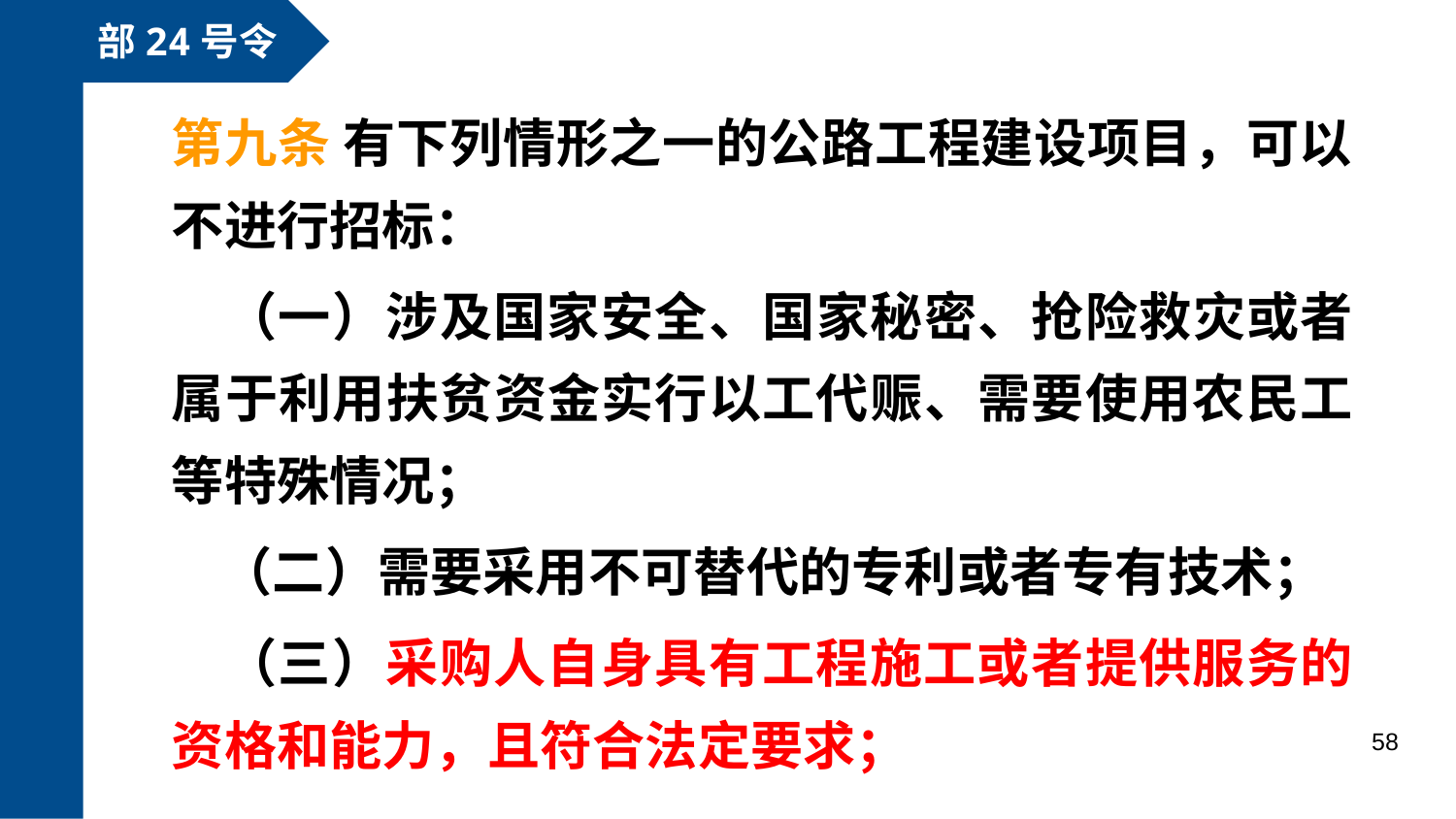

部24号令
第九条 有下列情形之一的公路工程建设项目，可以不进行招标：
   （一）涉及国家安全、国家秘密、抢险救灾或者属于利用扶贫资金实行以工代赈、需要使用农民工等特殊情况；
   （二）需要采用不可替代的专利或者专有技术；
   （三）采购人自身具有工程施工或者提供服务的资格和能力，且符合法定要求；
58